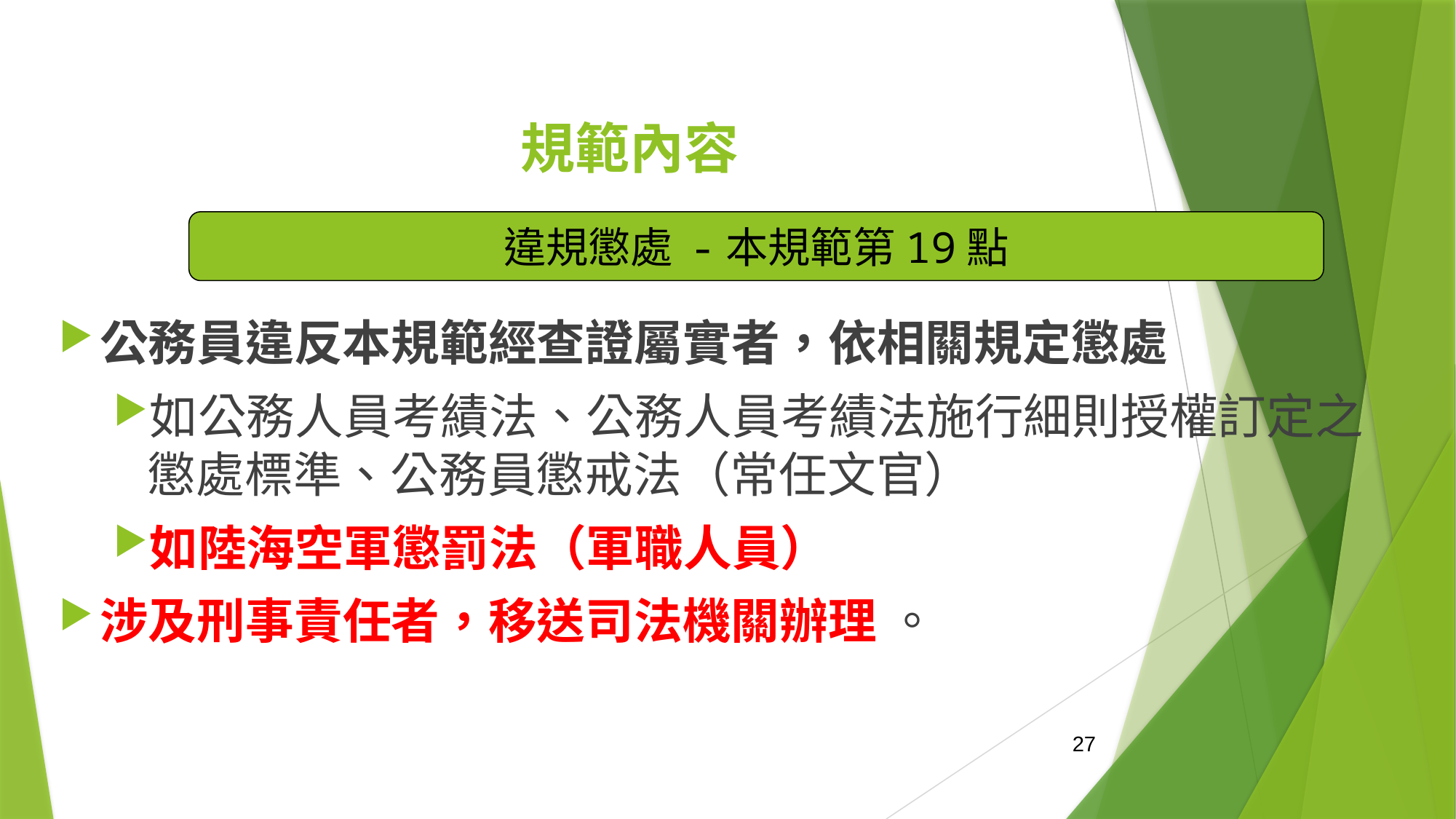

# 規範內容
違規懲處 -本規範第19點
公務員違反本規範經查證屬實者，依相關規定懲處
如公務人員考績法、公務人員考績法施行細則授權訂定之懲處標準、公務員懲戒法（常任文官）
如陸海空軍懲罰法（軍職人員）
涉及刑事責任者，移送司法機關辦理 。
27